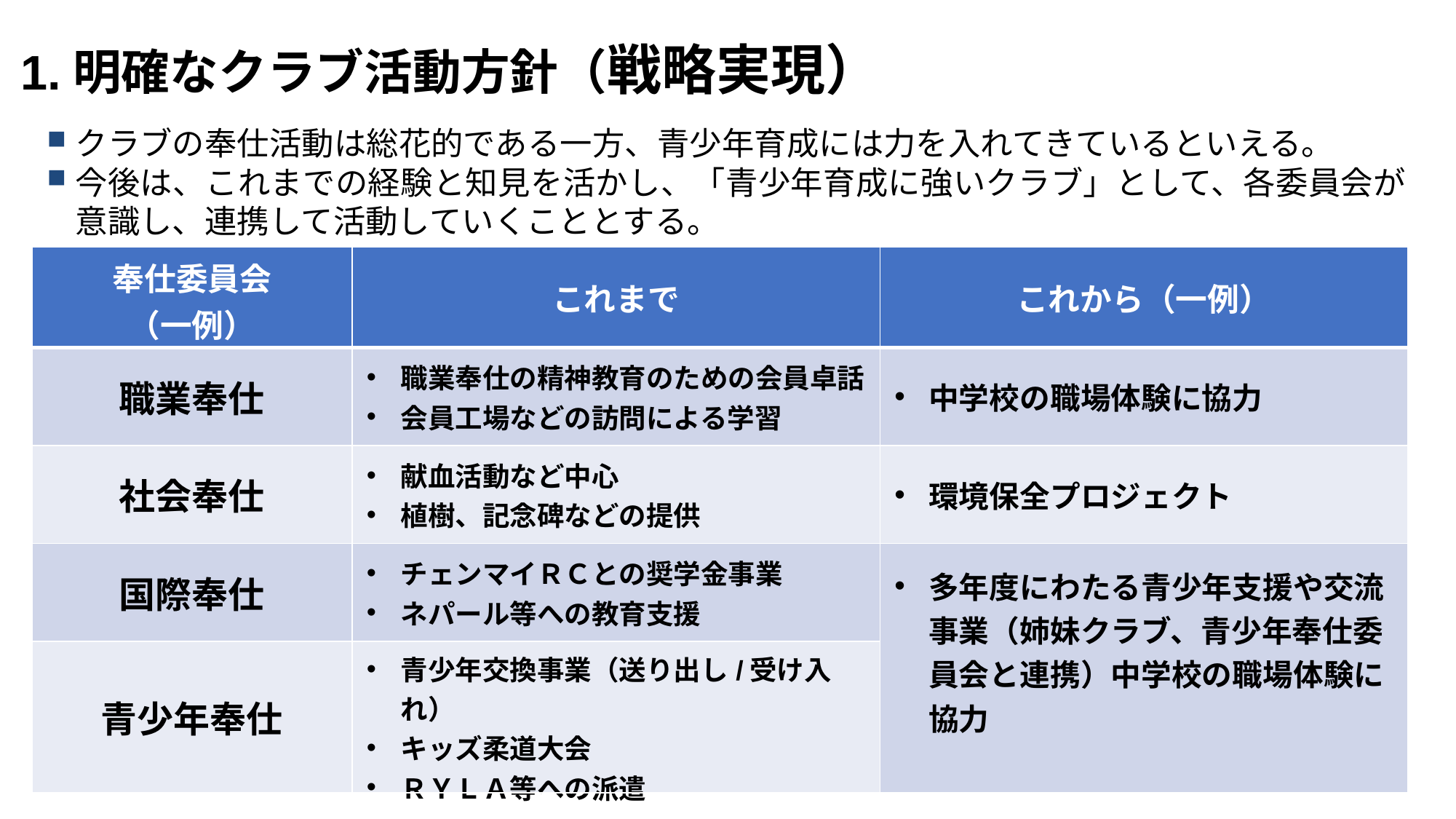

1.明確なクラブ活動方針（戦略実現）
クラブの奉仕活動は総花的である一方、青少年育成には力を入れてきているといえる。
今後は、これまでの経験と知見を活かし、「青少年育成に強いクラブ」として、各委員会が意識し、連携して活動していくこととする。
| 奉仕委員会 （一例） | これまで | これから（一例） |
| --- | --- | --- |
| 職業奉仕 | 職業奉仕の精神教育のための会員卓話 会員工場などの訪問による学習 | 中学校の職場体験に協力 |
| 社会奉仕 | 献血活動など中心 植樹、記念碑などの提供 | 環境保全プロジェクト |
| 国際奉仕 | チェンマイＲＣとの奨学金事業 ネパール等への教育支援 | 多年度にわたる青少年支援や交流事業（姉妹クラブ、青少年奉仕委員会と連携）中学校の職場体験に協力 |
| 青少年奉仕 | 青少年交換事業（送り出し/受け入れ） キッズ柔道大会 ＲＹＬＡ等への派遣 |  |